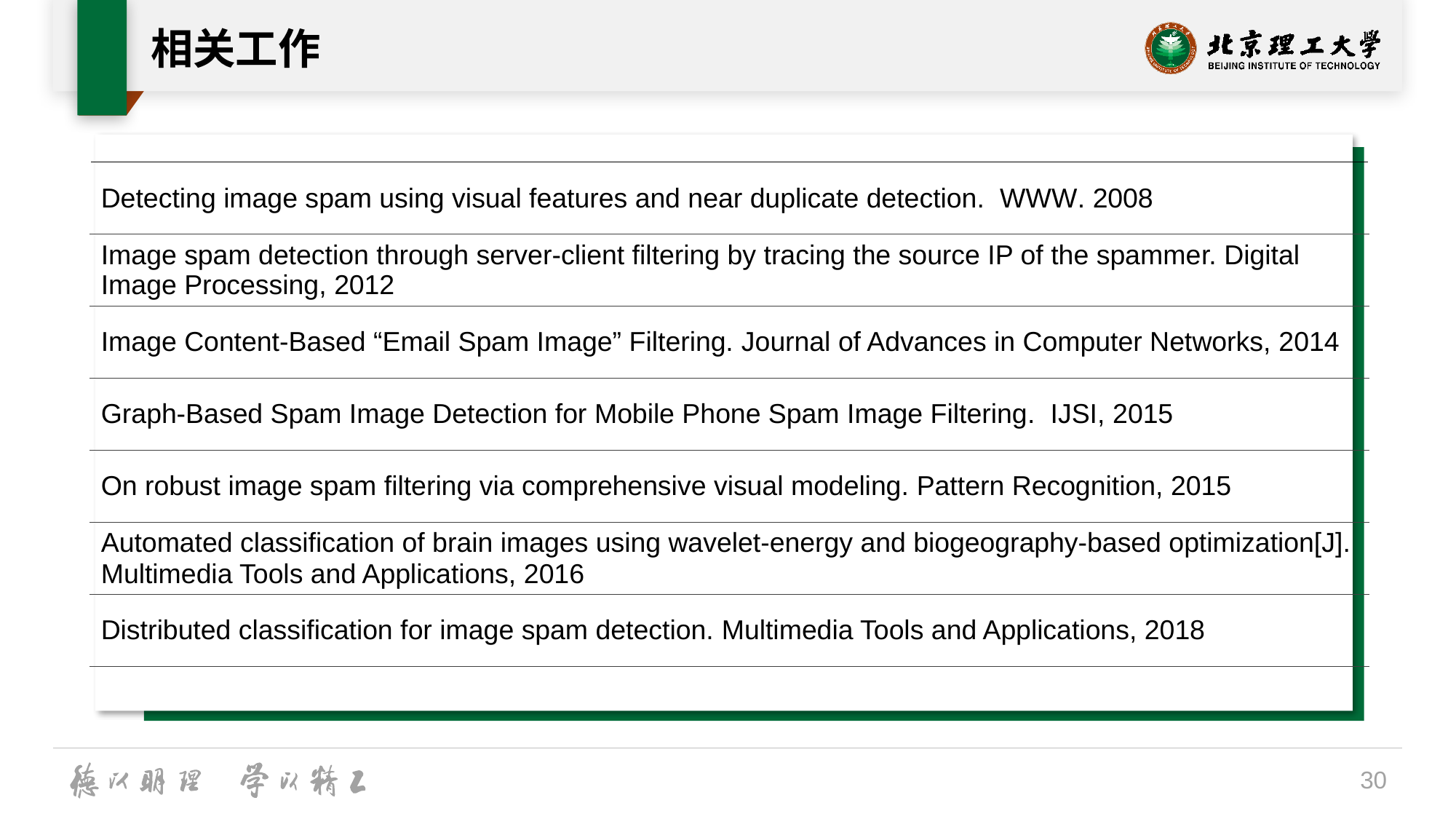

# 相关工作

| Detecting image spam using visual features and near duplicate detection. WWW. 2008 |
| --- |
| Image spam detection through server-client filtering by tracing the source IP of the spammer. Digital Image Processing, 2012 |
| Image Content-Based “Email Spam Image” Filtering. Journal of Advances in Computer Networks, 2014 |
| Graph-Based Spam Image Detection for Mobile Phone Spam Image Filtering. IJSI, 2015 |
| On robust image spam filtering via comprehensive visual modeling. Pattern Recognition, 2015 |
| Automated classification of brain images using wavelet-energy and biogeography-based optimization[J]. Multimedia Tools and Applications, 2016 |
| Distributed classification for image spam detection. Multimedia Tools and Applications, 2018 |